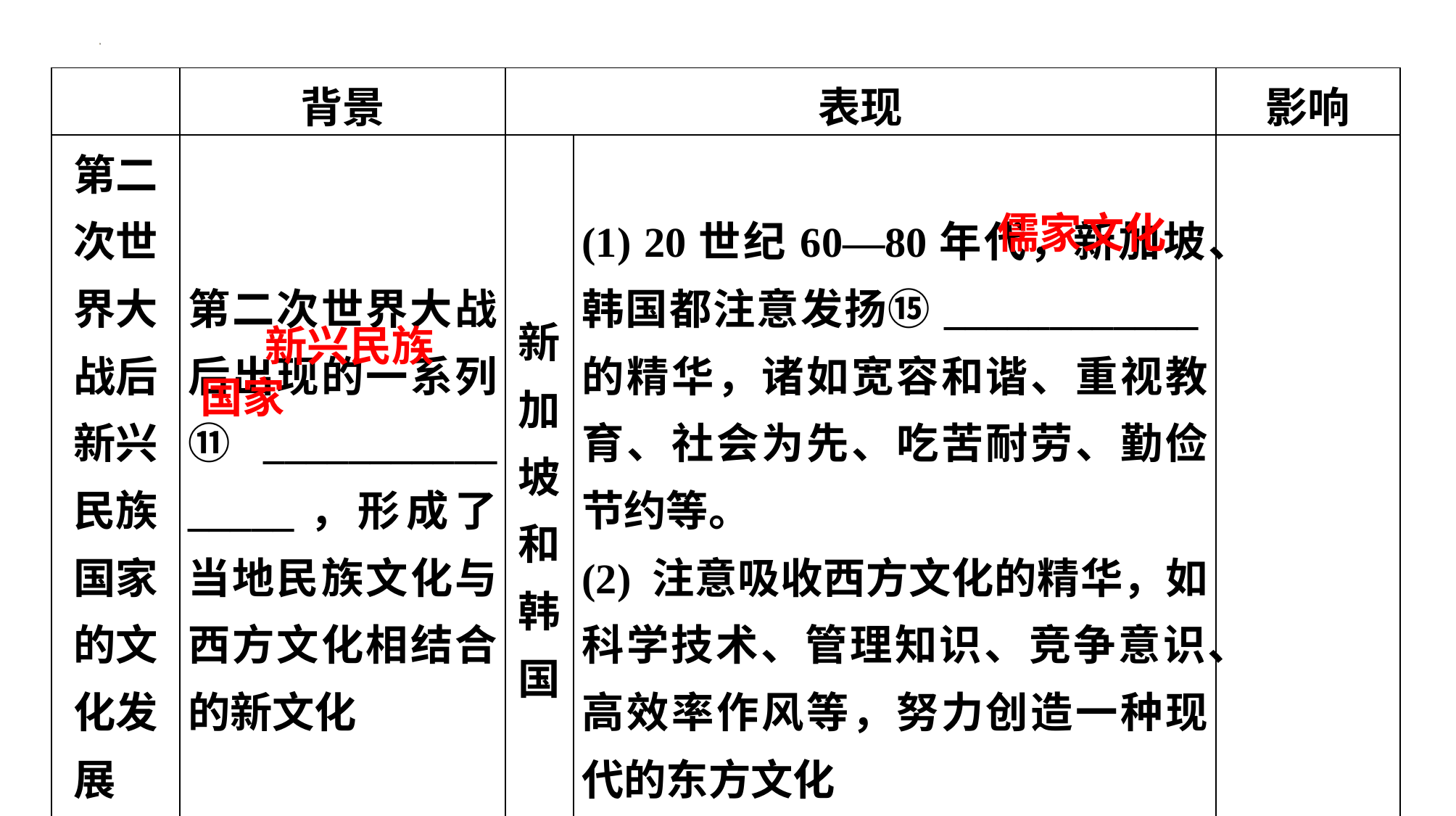

|  | 背景 | 表现 |  | 影响 |
| --- | --- | --- | --- | --- |
| 第二次世界大 战后新兴民族 国家的文化发 展 | 第二次世界大战后出现的一系列 ⑪\_\_\_\_\_\_\_\_\_\_\_ \_\_\_\_\_，形成了当地民族文化与西方文化相结合的新文化 | 新加坡和韩国 | (1) 20世纪60—80年代，新加坡、韩国都注意发扬⑮\_\_\_\_\_\_\_\_\_\_\_\_的精华，诸如宽容和谐、重视教育、社会为先、吃苦耐劳、勤俭节约等。 (2) 注意吸收西方文化的精华，如科学技术、管理知识、竞争意识、高效率作风等，努力创造一种现代的东方文化 |  |
儒家文化
新兴民族
国家